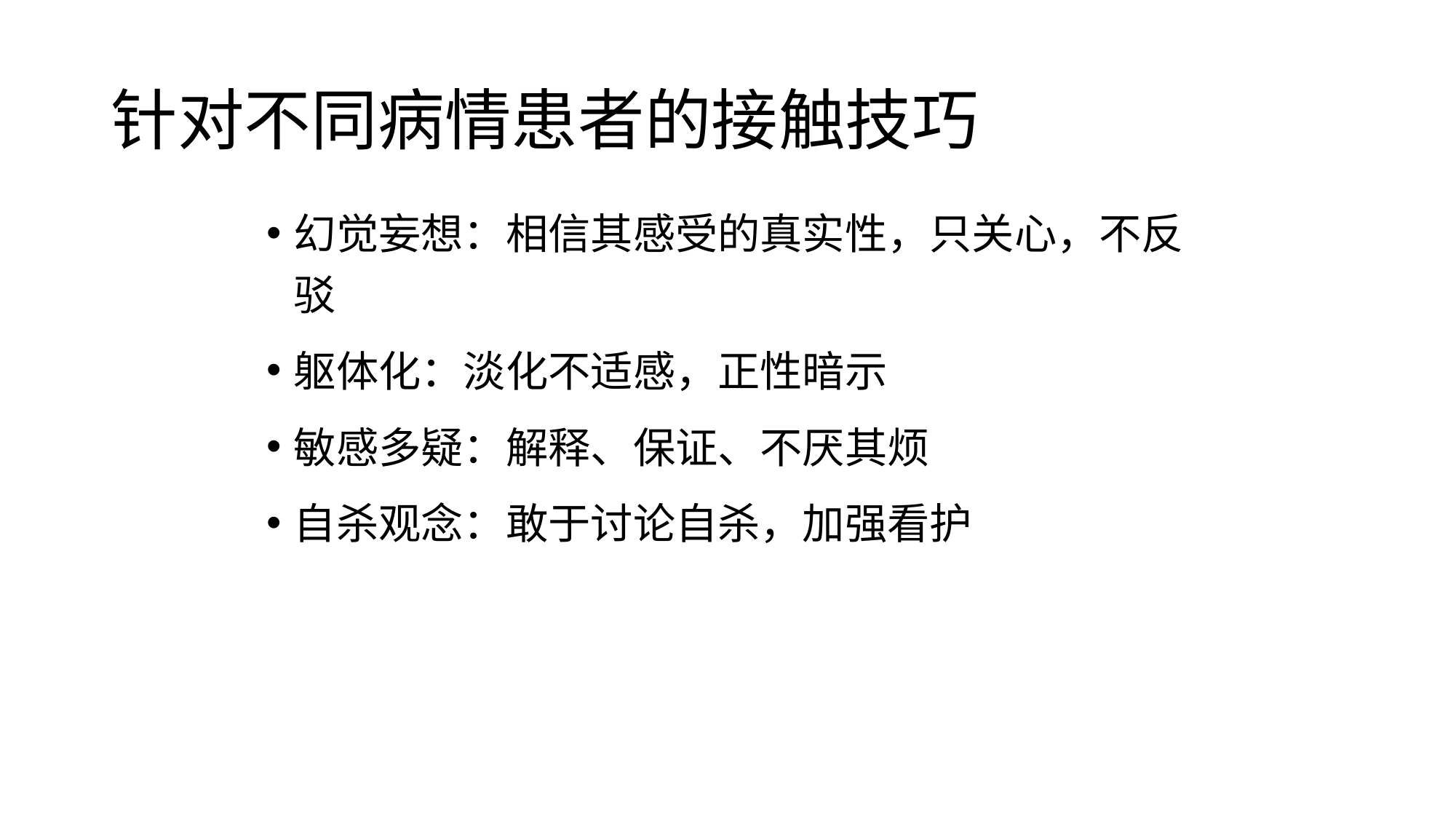

# 针对不同病情患者的接触技巧
幻觉妄想：相信其感受的真实性，只关心，不反驳
躯体化：淡化不适感，正性暗示
敏感多疑：解释、保证、不厌其烦
自杀观念：敢于讨论自杀，加强看护
90